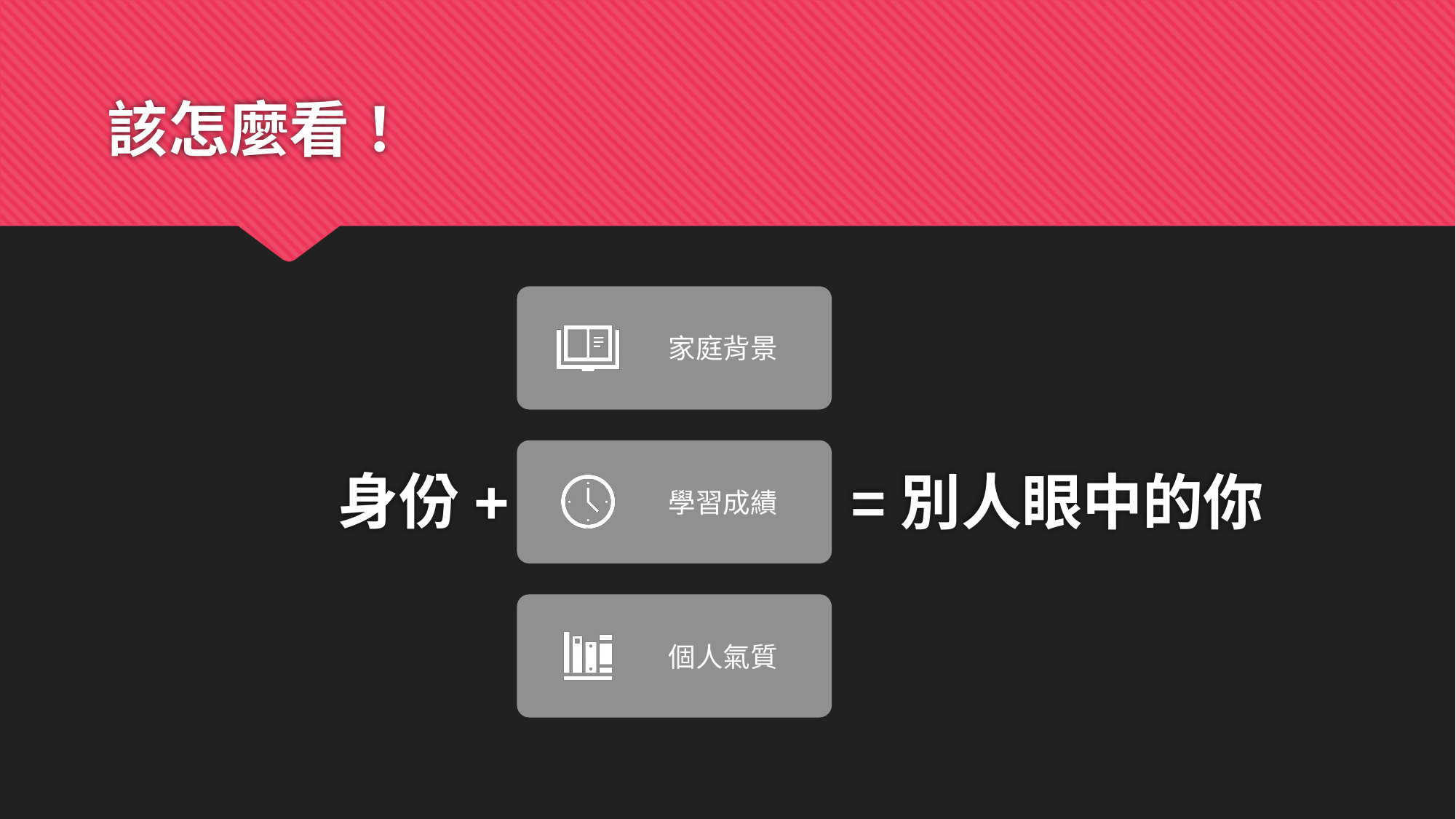

# 該怎麼看！

家庭背景

身份+
=別人眼中的你

學習成績

個人氣質